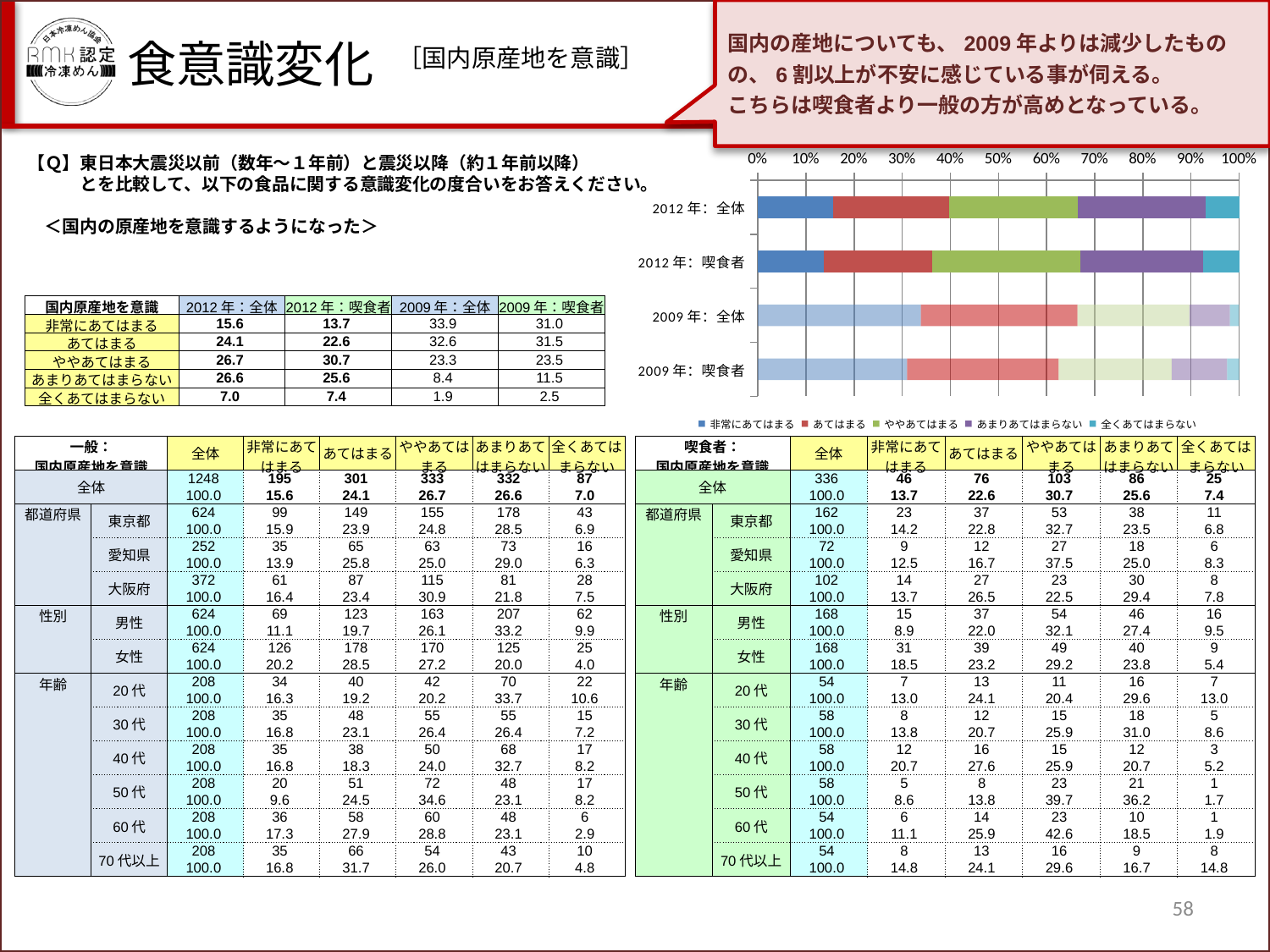

国内の産地についても、2009年よりは減少したものの、6割以上が不安に感じている事が伺える。
こちらは喫食者より一般の方が高めとなっている。
食意識変化
［国内原産地を意識］
【Ｑ】東日本大震災以前（数年～１年前）と震災以降（約１年前以降）
　　　とを比較して、以下の食品に関する意識変化の度合いをお答えください。

　＜国内の原産地を意識するようになった＞

### Chart

| Category | 非常にあてはまる | あてはまる | ややあてはまる | あまりあてはまらない | 全くあてはまらない |
|---|---|---|---|---|---|
| 2012年：全体 | 15.625 | 24.11858974358973 | 26.682692307692292 | 26.602564102564102 | 6.971153846153849 |
| 2012年：喫食者 | 13.690476190476192 | 22.61904761904763 | 30.6547619047619 | 25.595238095238088 | 7.440476190476193 |
| 2009年：全体 | 33.9 | 32.6 | 23.3 | 8.4 | 1.9000000000000001 |
| 2009年：喫食者 | 31.0 | 31.5 | 23.5 | 11.5 | 2.5 |
| 国内原産地を意識 | 2012年：全体 | 2012年：喫食者 | 2009年：全体 | 2009年：喫食者 |
| --- | --- | --- | --- | --- |
| 非常にあてはまる | 15.6 | 13.7 | 33.9 | 31.0 |
| あてはまる | 24.1 | 22.6 | 32.6 | 31.5 |
| ややあてはまる | 26.7 | 30.7 | 23.3 | 23.5 |
| あまりあてはまらない | 26.6 | 25.6 | 8.4 | 11.5 |
| 全くあてはまらない | 7.0 | 7.4 | 1.9 | 2.5 |
| 一般： 国内原産地を意識 |  | 全体 | 非常にあてはまる | あてはまる | ややあてはまる | あまりあてはまらない | 全くあてはまらない |
| --- | --- | --- | --- | --- | --- | --- | --- |
| 全体 |  | 1248 | 195 | 301 | 333 | 332 | 87 |
|  |  | 100.0 | 15.6 | 24.1 | 26.7 | 26.6 | 7.0 |
| 都道府県 | 東京都 | 624 | 99 | 149 | 155 | 178 | 43 |
|  |  | 100.0 | 15.9 | 23.9 | 24.8 | 28.5 | 6.9 |
|  | 愛知県 | 252 | 35 | 65 | 63 | 73 | 16 |
|  |  | 100.0 | 13.9 | 25.8 | 25.0 | 29.0 | 6.3 |
|  | 大阪府 | 372 | 61 | 87 | 115 | 81 | 28 |
|  |  | 100.0 | 16.4 | 23.4 | 30.9 | 21.8 | 7.5 |
| 性別 | 男性 | 624 | 69 | 123 | 163 | 207 | 62 |
|  |  | 100.0 | 11.1 | 19.7 | 26.1 | 33.2 | 9.9 |
|  | 女性 | 624 | 126 | 178 | 170 | 125 | 25 |
|  |  | 100.0 | 20.2 | 28.5 | 27.2 | 20.0 | 4.0 |
| 年齢 | 20代 | 208 | 34 | 40 | 42 | 70 | 22 |
|  |  | 100.0 | 16.3 | 19.2 | 20.2 | 33.7 | 10.6 |
|  | 30代 | 208 | 35 | 48 | 55 | 55 | 15 |
|  |  | 100.0 | 16.8 | 23.1 | 26.4 | 26.4 | 7.2 |
|  | 40代 | 208 | 35 | 38 | 50 | 68 | 17 |
|  |  | 100.0 | 16.8 | 18.3 | 24.0 | 32.7 | 8.2 |
|  | 50代 | 208 | 20 | 51 | 72 | 48 | 17 |
|  |  | 100.0 | 9.6 | 24.5 | 34.6 | 23.1 | 8.2 |
|  | 60代 | 208 | 36 | 58 | 60 | 48 | 6 |
|  |  | 100.0 | 17.3 | 27.9 | 28.8 | 23.1 | 2.9 |
|  | 70代以上 | 208 | 35 | 66 | 54 | 43 | 10 |
|  |  | 100.0 | 16.8 | 31.7 | 26.0 | 20.7 | 4.8 |
| 喫食者： 国内原産地を意識 |  | 全体 | 非常にあてはまる | あてはまる | ややあてはまる | あまりあてはまらない | 全くあてはまらない |
| --- | --- | --- | --- | --- | --- | --- | --- |
| 全体 |  | 336 | 46 | 76 | 103 | 86 | 25 |
|  |  | 100.0 | 13.7 | 22.6 | 30.7 | 25.6 | 7.4 |
| 都道府県 | 東京都 | 162 | 23 | 37 | 53 | 38 | 11 |
|  |  | 100.0 | 14.2 | 22.8 | 32.7 | 23.5 | 6.8 |
|  | 愛知県 | 72 | 9 | 12 | 27 | 18 | 6 |
|  |  | 100.0 | 12.5 | 16.7 | 37.5 | 25.0 | 8.3 |
|  | 大阪府 | 102 | 14 | 27 | 23 | 30 | 8 |
|  |  | 100.0 | 13.7 | 26.5 | 22.5 | 29.4 | 7.8 |
| 性別 | 男性 | 168 | 15 | 37 | 54 | 46 | 16 |
|  |  | 100.0 | 8.9 | 22.0 | 32.1 | 27.4 | 9.5 |
|  | 女性 | 168 | 31 | 39 | 49 | 40 | 9 |
|  |  | 100.0 | 18.5 | 23.2 | 29.2 | 23.8 | 5.4 |
| 年齢 | 20代 | 54 | 7 | 13 | 11 | 16 | 7 |
|  |  | 100.0 | 13.0 | 24.1 | 20.4 | 29.6 | 13.0 |
|  | 30代 | 58 | 8 | 12 | 15 | 18 | 5 |
|  |  | 100.0 | 13.8 | 20.7 | 25.9 | 31.0 | 8.6 |
|  | 40代 | 58 | 12 | 16 | 15 | 12 | 3 |
|  |  | 100.0 | 20.7 | 27.6 | 25.9 | 20.7 | 5.2 |
|  | 50代 | 58 | 5 | 8 | 23 | 21 | 1 |
|  |  | 100.0 | 8.6 | 13.8 | 39.7 | 36.2 | 1.7 |
|  | 60代 | 54 | 6 | 14 | 23 | 10 | 1 |
|  |  | 100.0 | 11.1 | 25.9 | 42.6 | 18.5 | 1.9 |
|  | 70代以上 | 54 | 8 | 13 | 16 | 9 | 8 |
|  |  | 100.0 | 14.8 | 24.1 | 29.6 | 16.7 | 14.8 |
58